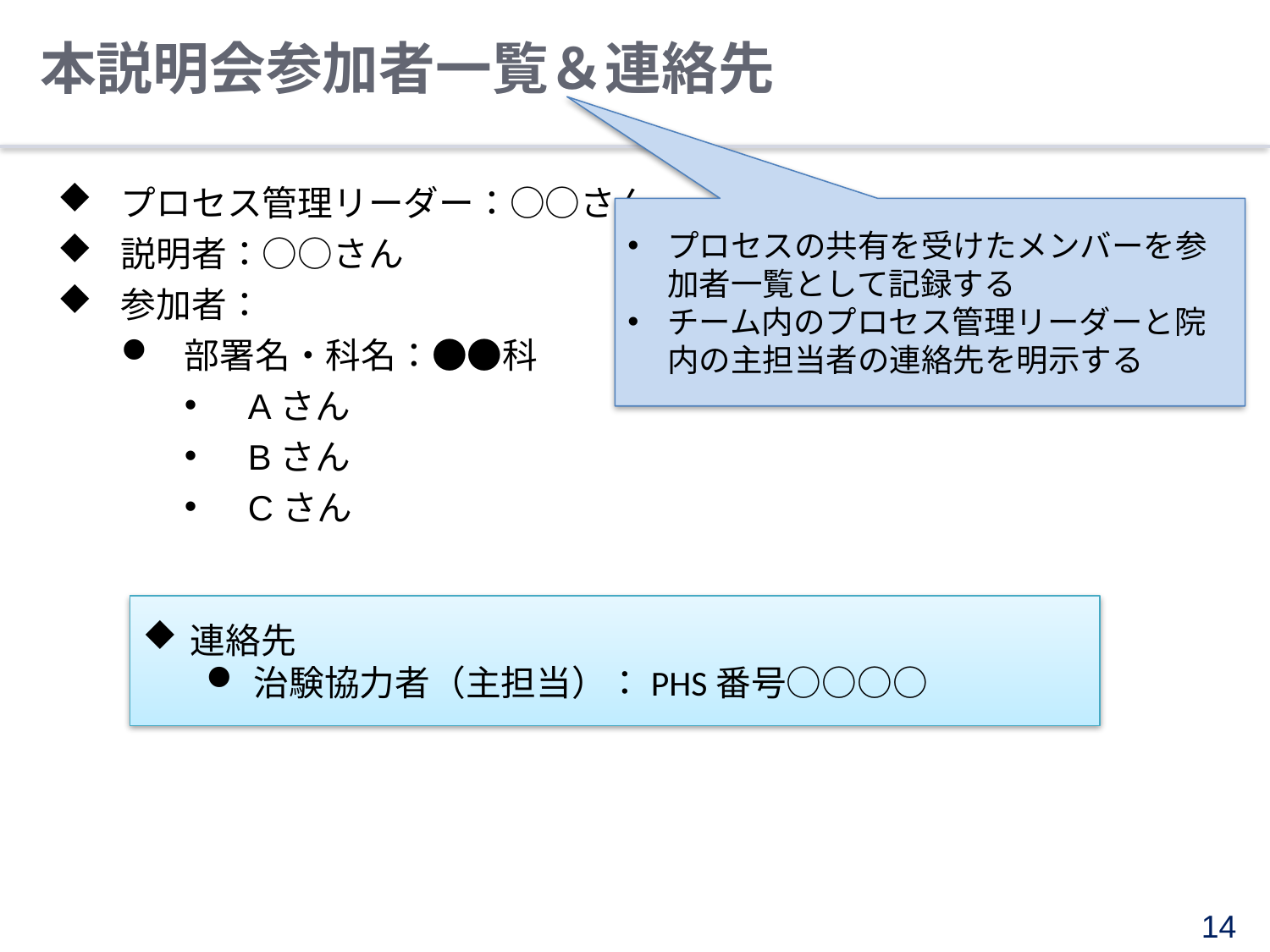

本説明会参加者一覧＆連絡先
プロセス管理リーダー：○○さん
説明者：○○さん
参加者：
部署名・科名：●●科
Aさん
Bさん
Cさん
プロセスの共有を受けたメンバーを参加者一覧として記録する
チーム内のプロセス管理リーダーと院内の主担当者の連絡先を明示する
連絡先
治験協力者（主担当）：PHS番号○○○○